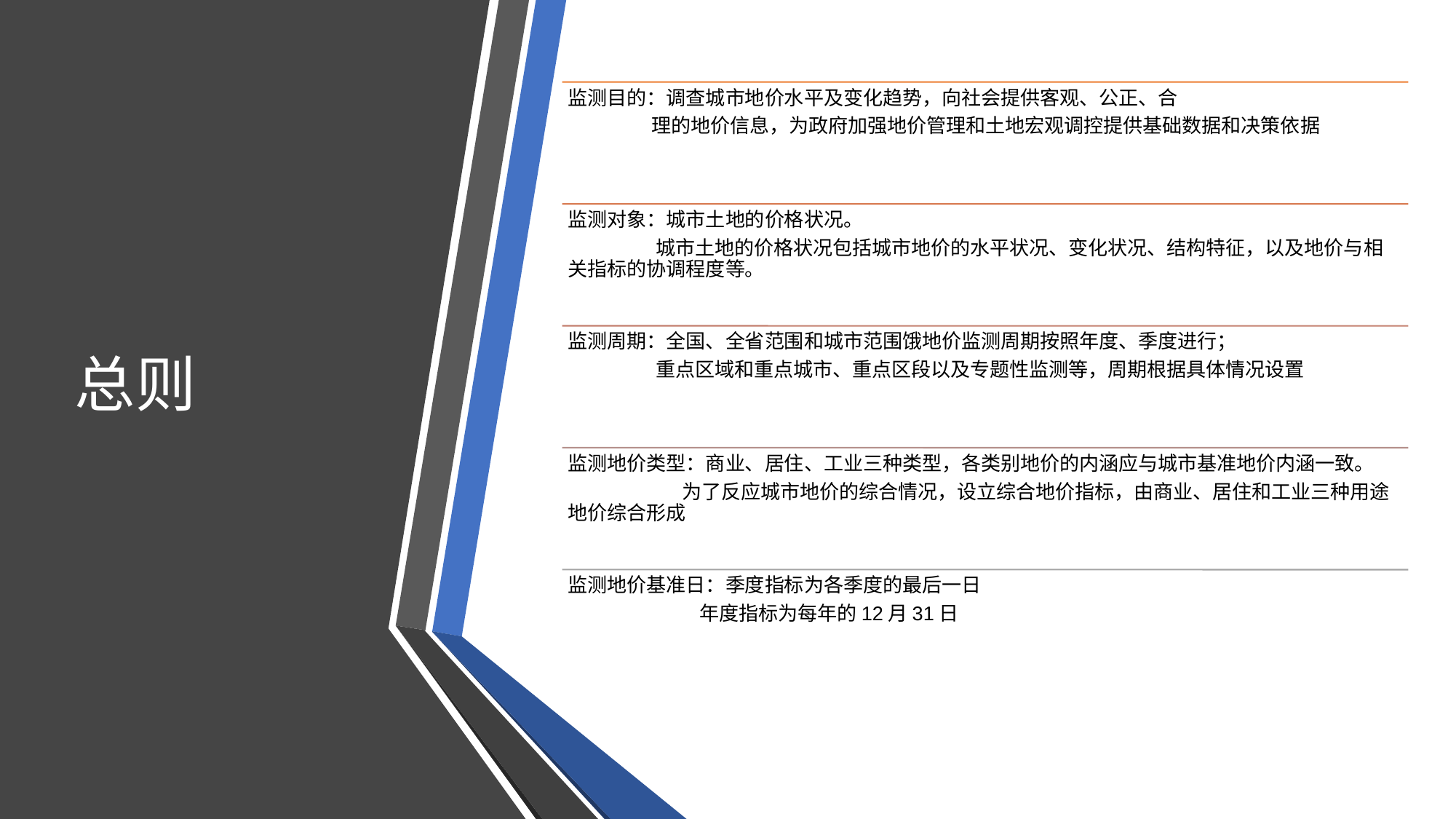

# 总则
监测目的：调查城市地价水平及变化趋势，向社会提供客观、公正、合
                  理的地价信息，为政府加强地价管理和土地宏观调控提供基础数据和决策依据
监测对象：城市土地的价格状况。
                   城市土地的价格状况包括城市地价的水平状况、变化状况、结构特征，以及地价与相关指标的协调程度等。
监测周期：全国、全省范围和城市范围饿地价监测周期按照年度、季度进行；
                   重点区域和重点城市、重点区段以及专题性监测等，周期根据具体情况设置
监测地价类型：商业、居住、工业三种类型，各类别地价的内涵应与城市基准地价内涵一致。
                         为了反应城市地价的综合情况，设立综合地价指标，由商业、居住和工业三种用途地价综合形成
监测地价基准日：季度指标为各季度的最后一日
                             年度指标为每年的12月31日